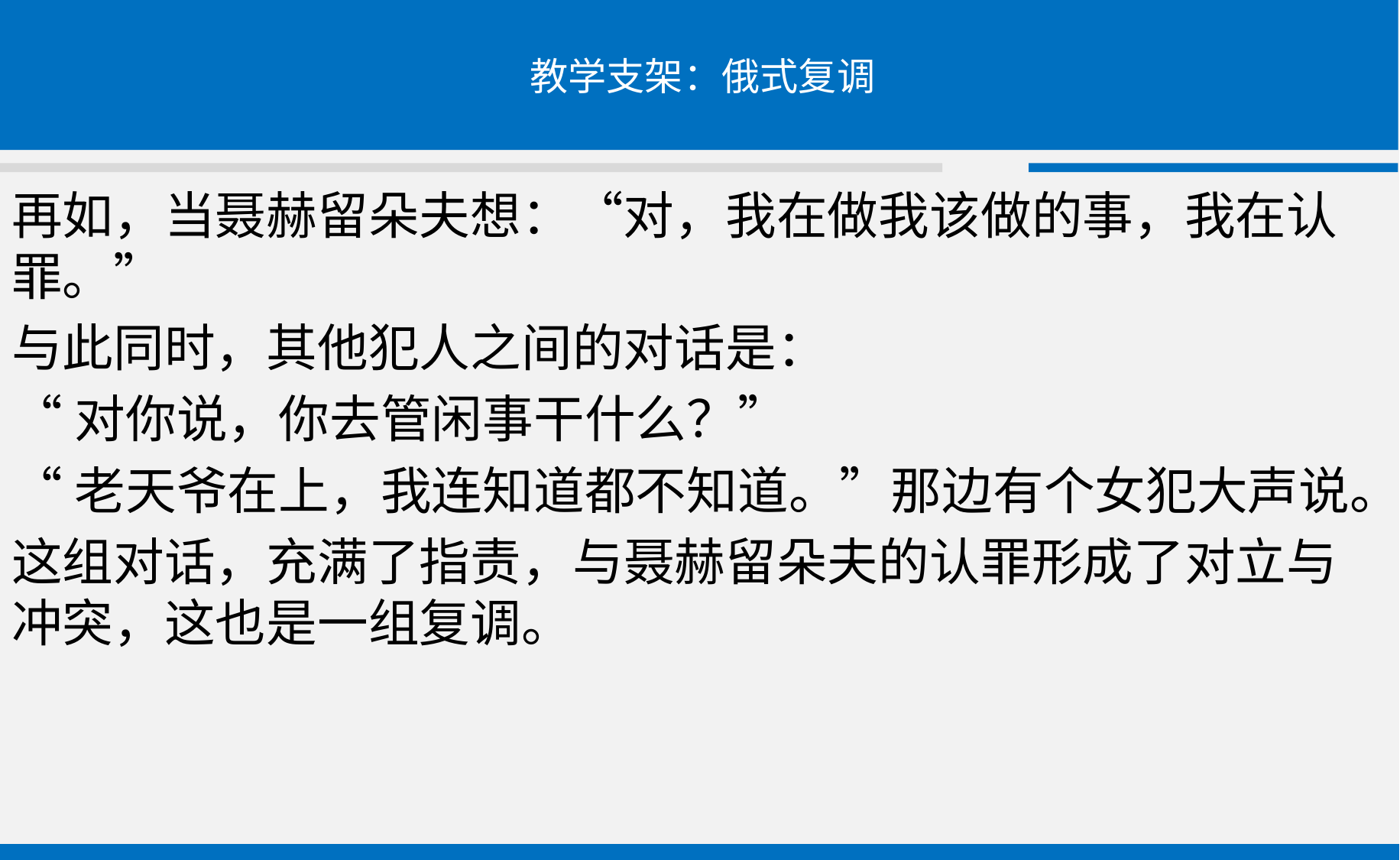

# 教学支架：俄式复调
再如，当聂赫留朵夫想：“对，我在做我该做的事，我在认罪。”
与此同时，其他犯人之间的对话是：
“对你说，你去管闲事干什么？”
“老天爷在上，我连知道都不知道。”那边有个女犯大声说。
这组对话，充满了指责，与聂赫留朵夫的认罪形成了对立与冲突，这也是一组复调。